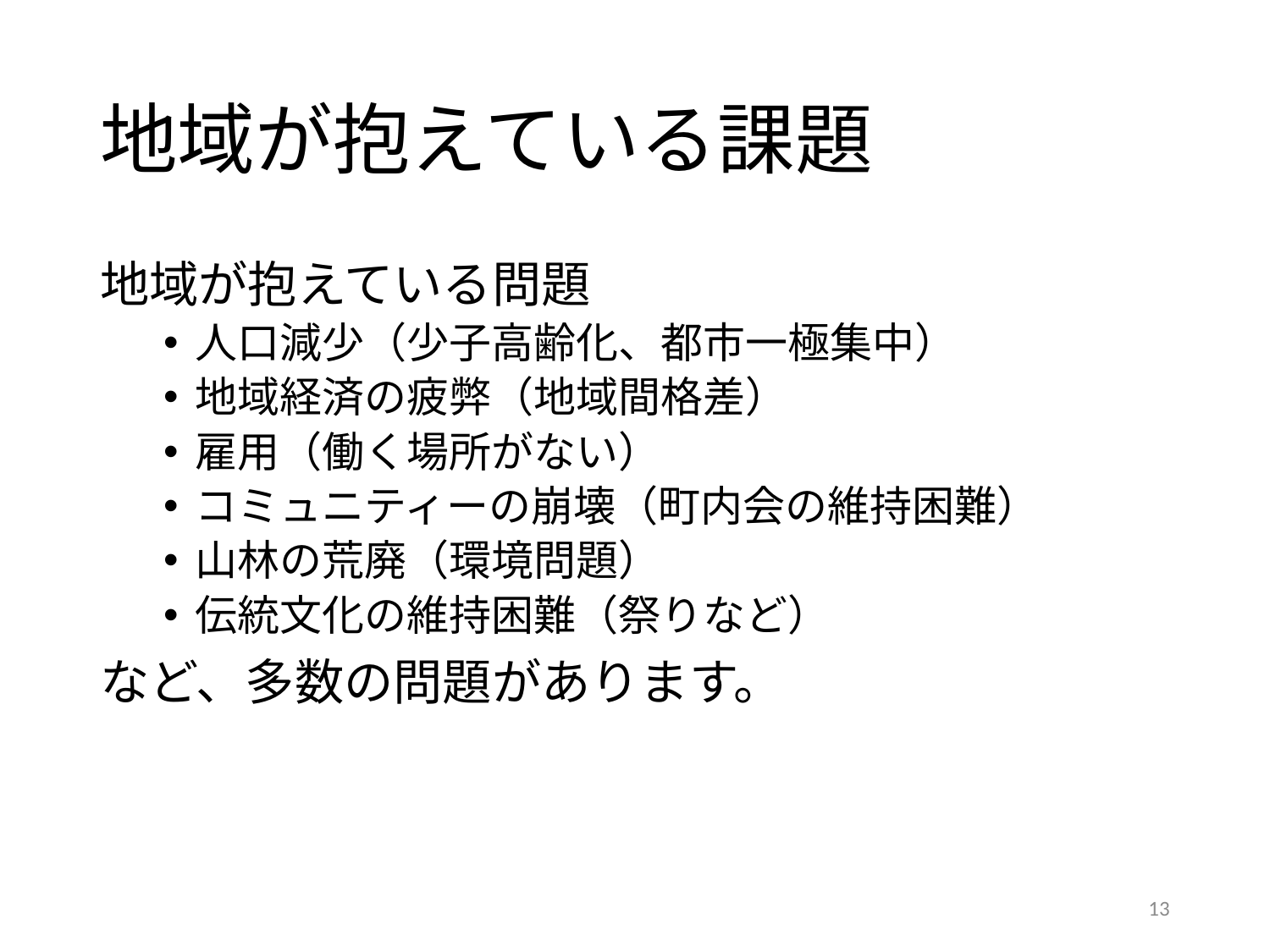

# 地域が抱えている課題
地域が抱えている問題
人口減少（少子高齢化、都市一極集中）
地域経済の疲弊（地域間格差）
雇用（働く場所がない）
コミュニティーの崩壊（町内会の維持困難）
山林の荒廃（環境問題）
伝統文化の維持困難（祭りなど）
など、多数の問題があります。

13